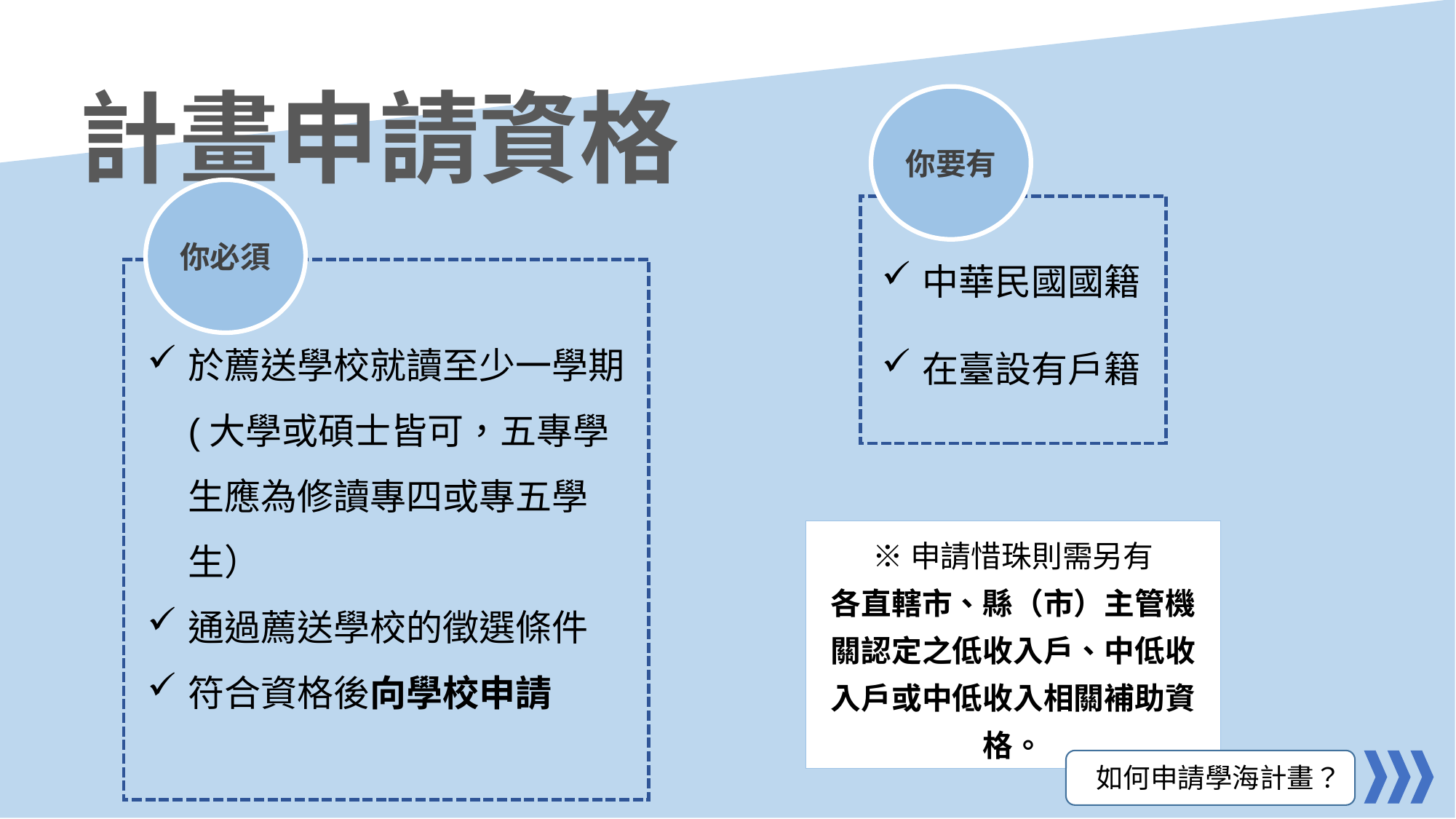

計畫申請資格
你要有

中華民國國籍

在臺設有戶籍
你必須

於薦送學校就讀至少一學期(大學或碩士皆可，五專學生應為修讀專四或專五學生）
通過薦送學校的徵選條件
符合資格後向學校申請
※申請惜珠則需另有
各直轄市、縣（市）主管機關認定之低收入戶、中低收入戶或中低收入相關補助資格。

如何申請學海計畫？